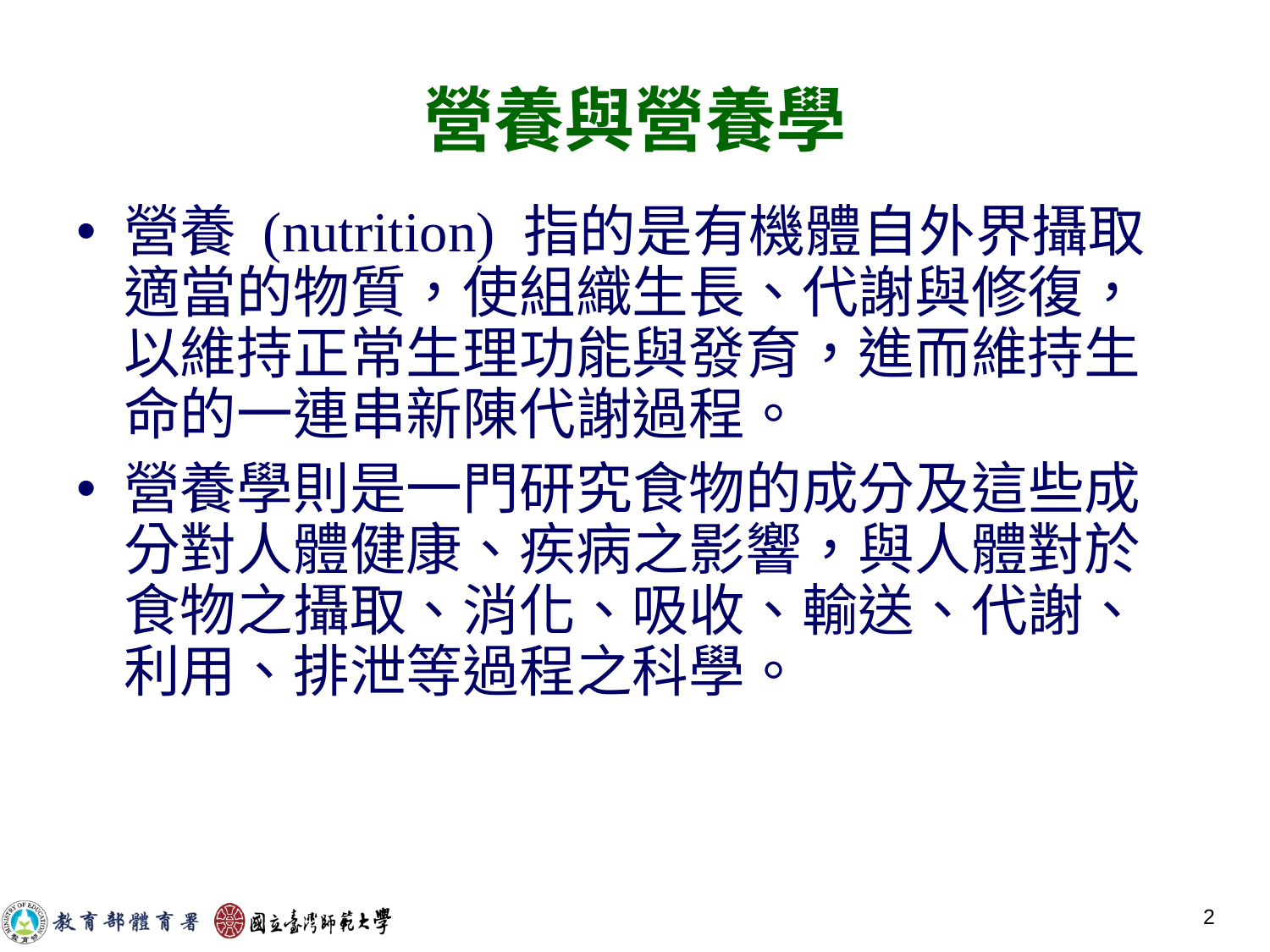

# 營養與營養學
營養 (nutrition) 指的是有機體自外界攝取適當的物質，使組織生長、代謝與修復，以維持正常生理功能與發育，進而維持生命的一連串新陳代謝過程。
營養學則是一門研究食物的成分及這些成分對人體健康、疾病之影響，與人體對於食物之攝取、消化、吸收、輸送、代謝、利用、排泄等過程之科學。
2